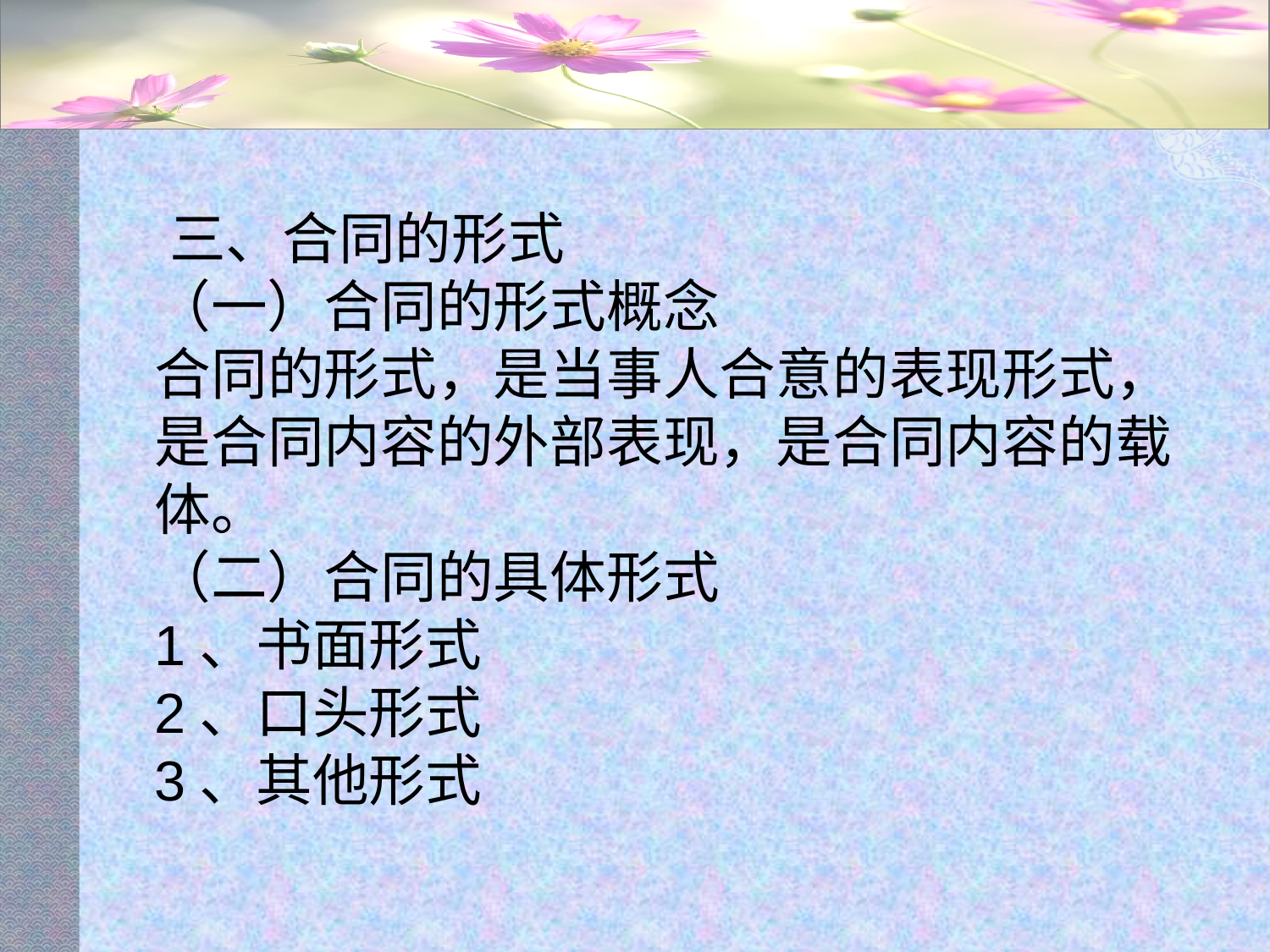

#
 三、合同的形式
（一）合同的形式概念
合同的形式，是当事人合意的表现形式，是合同内容的外部表现，是合同内容的载体。
（二）合同的具体形式
1、书面形式
2、口头形式
3、其他形式